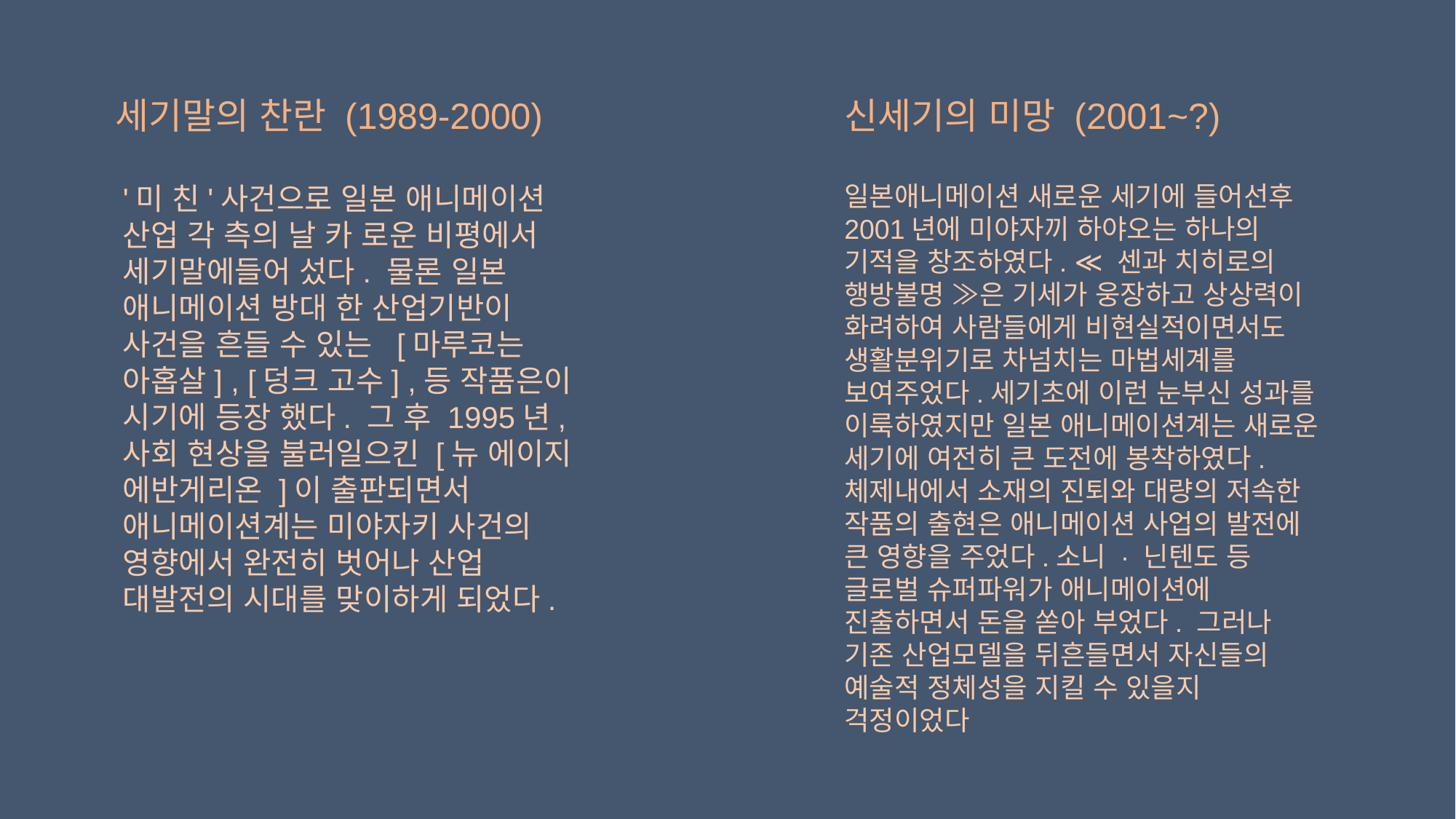

세기말의 찬란 (1989-2000)
신세기의 미망 (2001~?)
'미 친'사건으로 일본 애니메이션 산업 각 측의 날 카 로운 비평에서 세기말에들어 섰다. 물론 일본 애니메이션 방대 한 산업기반이 사건을 흔들 수 있는  [마루코는 아홉살] , [덩크 고수] ,등 작품은이 시기에 등장 했다. 그 후 1995년, 사회 현상을 불러일으킨 [뉴 에이지 에반게리온 ]이 출판되면서 애니메이션계는 미야자키 사건의 영향에서 완전히 벗어나 산업 대발전의 시대를 맞이하게 되었다.
일본애니메이션 새로운 세기에 들어선후 2001년에 미야자끼 하야오는 하나의 기적을 창조하였다. ≪ 센과 치히로의 행방불명 ≫은 기세가 웅장하고 상상력이 화려하여 사람들에게 비현실적이면서도 생활분위기로 차넘치는 마법세계를 보여주었다.세기초에 이런 눈부신 성과를 이룩하였지만 일본 애니메이션계는 새로운 세기에 여전히 큰 도전에 봉착하였다. 체제내에서 소재의 진퇴와 대량의 저속한 작품의 출현은 애니메이션 사업의 발전에 큰 영향을 주었다.소니 · 닌텐도 등 글로벌 슈퍼파워가 애니메이션에 진출하면서 돈을 쏟아 부었다. 그러나 기존 산업모델을 뒤흔들면서 자신들의 예술적 정체성을 지킬 수 있을지 걱정이었다